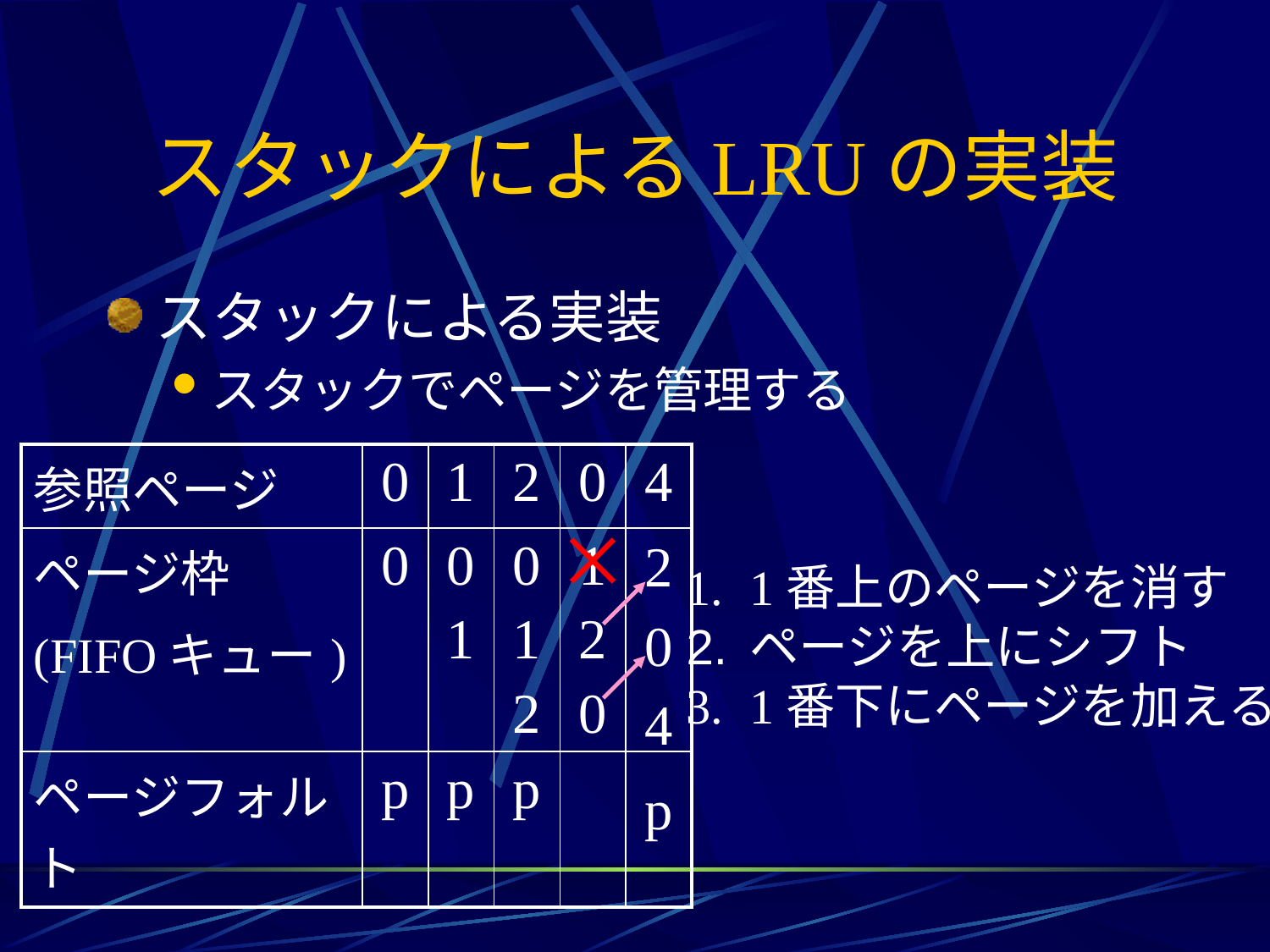

# スタックによるLRUの実装
スタックによる実装
スタックでページを管理する
| 参照ページ | 0 | 1 | 2 | 0 | 4 |
| --- | --- | --- | --- | --- | --- |
| ページ枠 (FIFOキュー) | 0 | 0 1 | 0 1 2 | 1 2 0 |  |
| ページフォルト | p | p | p |  |  |
2
0
4

1番上のページを消す
ページを上にシフト
1番下にページを加える
p